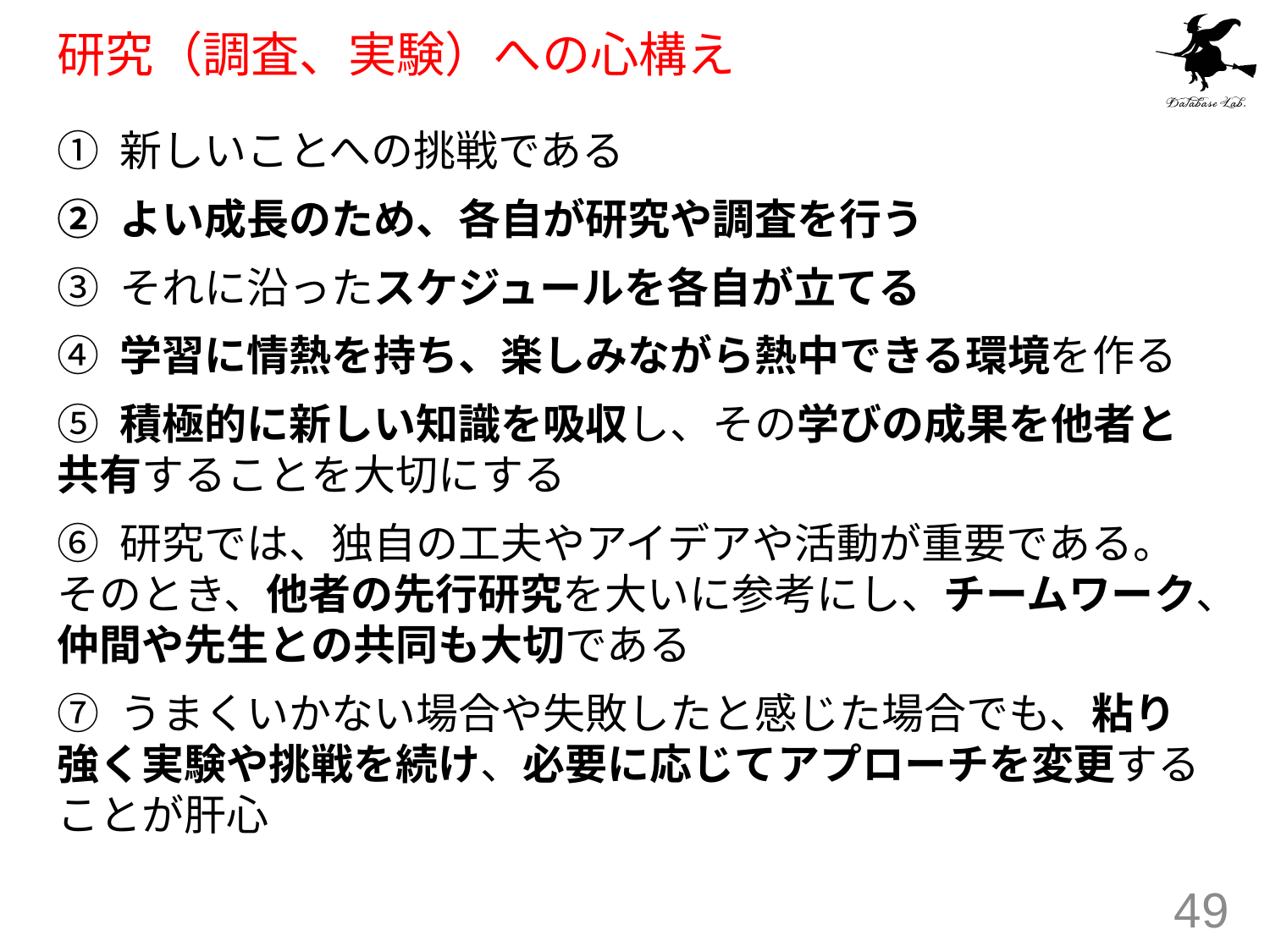

# 研究（調査、実験）への心構え
① 新しいことへの挑戦である
② よい成長のため、各自が研究や調査を行う
③ それに沿ったスケジュールを各自が立てる
④ 学習に情熱を持ち、楽しみながら熱中できる環境を作る
⑤ 積極的に新しい知識を吸収し、その学びの成果を他者と共有することを大切にする
⑥ 研究では、独自の工夫やアイデアや活動が重要である。そのとき、他者の先行研究を大いに参考にし、チームワーク、仲間や先生との共同も大切である
⑦ うまくいかない場合や失敗したと感じた場合でも、粘り強く実験や挑戦を続け、必要に応じてアプローチを変更することが肝心
49